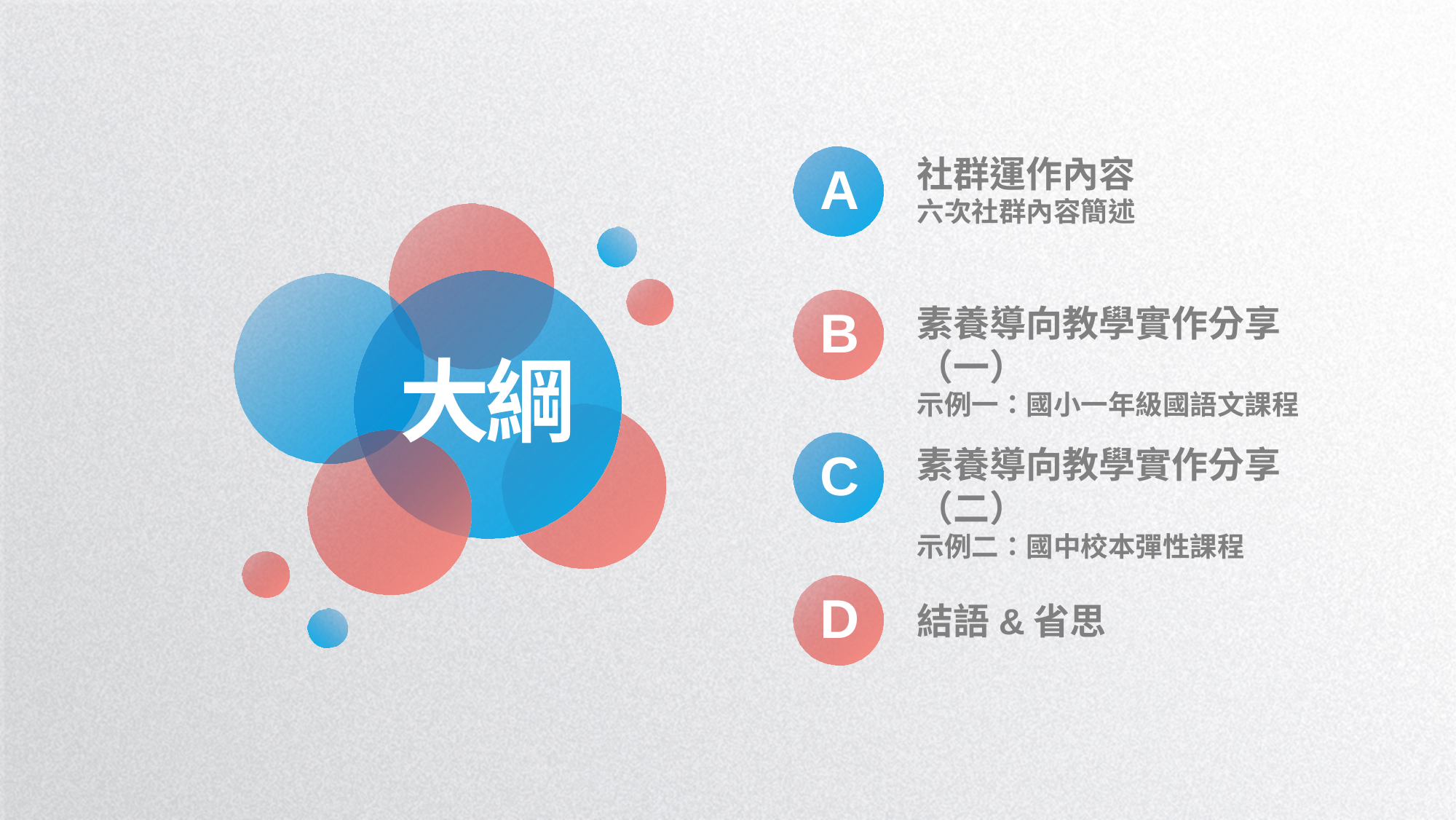

社群運作內容
六次社群內容簡述

A

B
素養導向教學實作分享（一）
示例一：國小一年級國語文課程
大綱

C
素養導向教學實作分享（二）
示例二：國中校本彈性課程

D
結語&省思